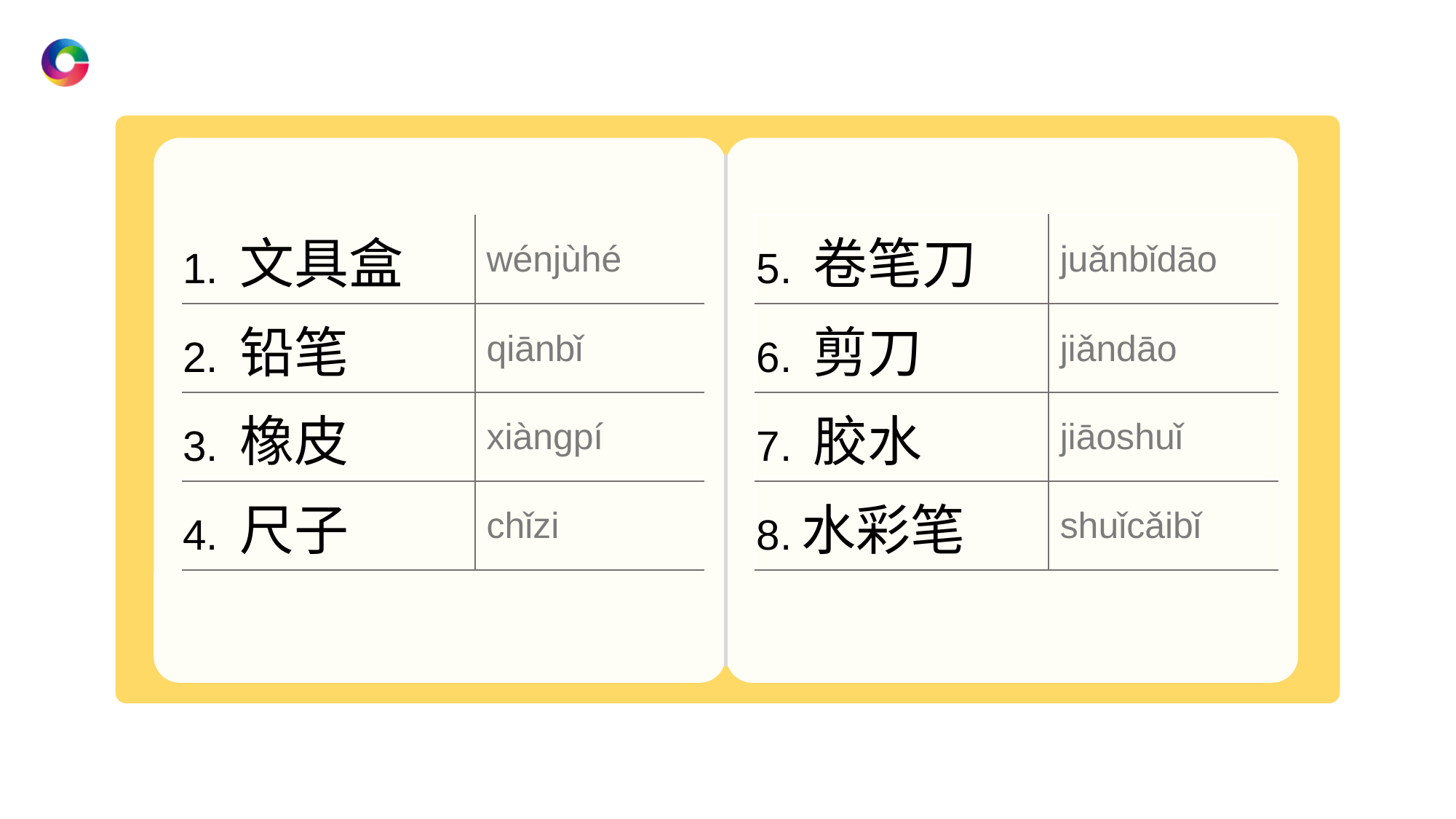

| 1. 文具盒 | wénjùhé |
| --- | --- |
| 2. 铅笔 | qiānbǐ |
| 3. 橡皮 | xiànɡpí |
| 4. 尺子 | chǐzi |
| 5. 卷笔刀 | juǎnbǐdāo |
| --- | --- |
| 6. 剪刀 | jiǎndāo |
| 7. 胶水 | jiāoshuǐ |
| 8.水彩笔 | shuǐcǎibǐ |